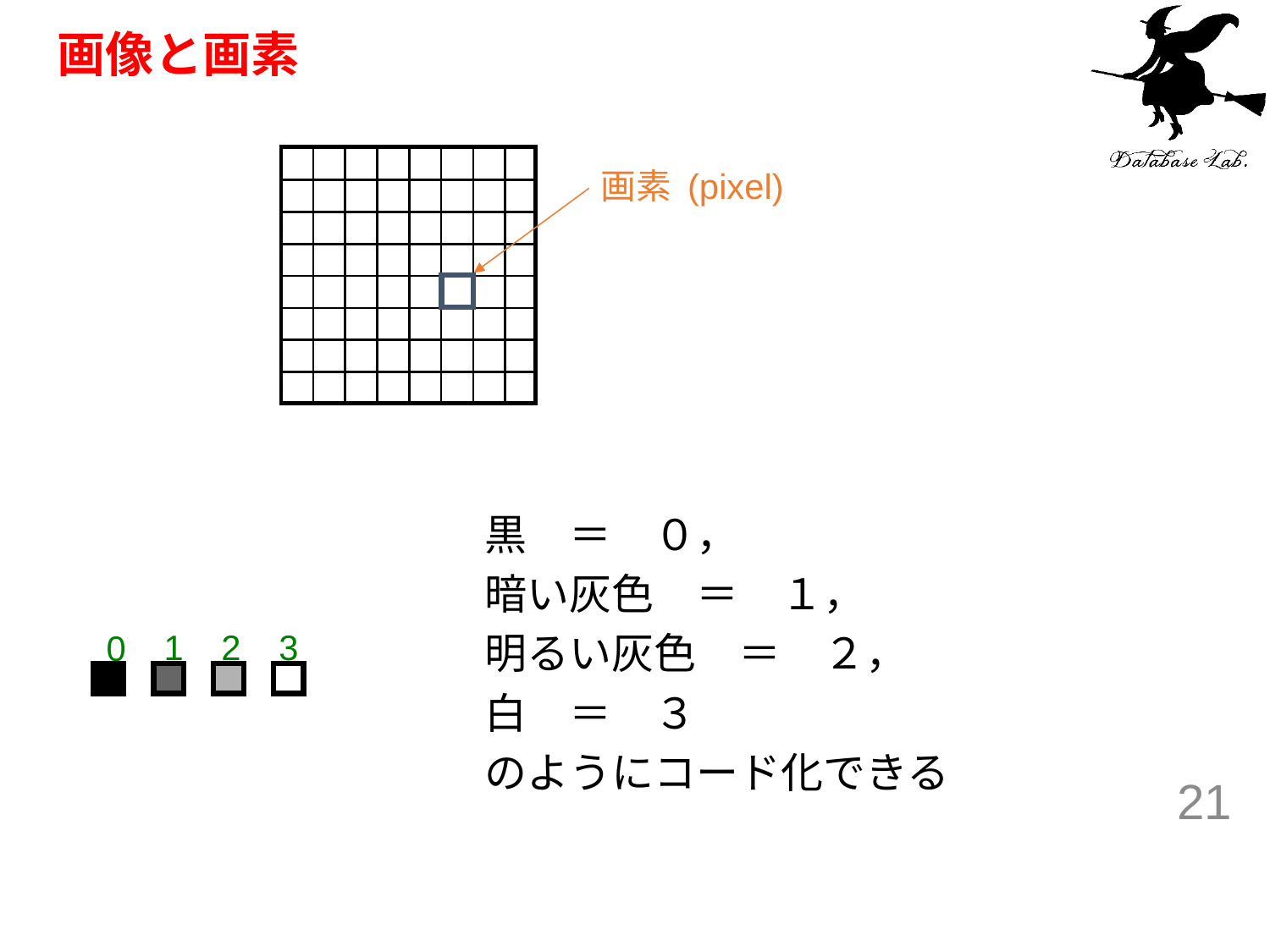

# 画像と画素

画素 (pixel)

黒　＝　０，
暗い灰色　＝　１，
明るい灰色　＝　２，
白　＝　３
のようにコード化できる

1
2
3
0

21